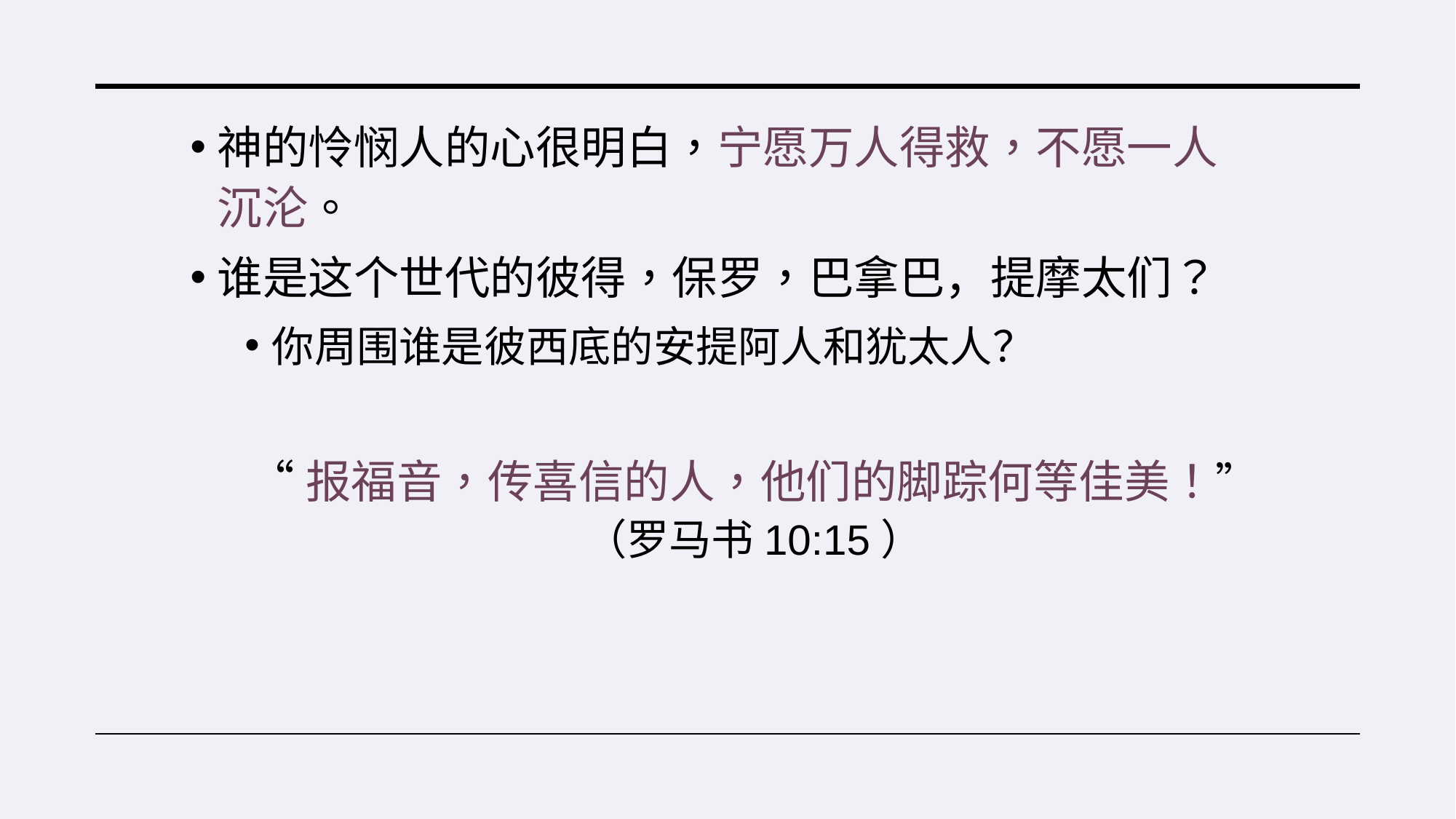

神的怜悯人的心很明白，宁愿万人得救，不愿一人沉沦。
谁是这个世代的彼得，保罗，巴拿巴，提摩太们？
你周围谁是彼西底的安提阿人和犹太人？

“报福音，传喜信的人，他们的脚踪何等佳美！”（罗马书10:15）